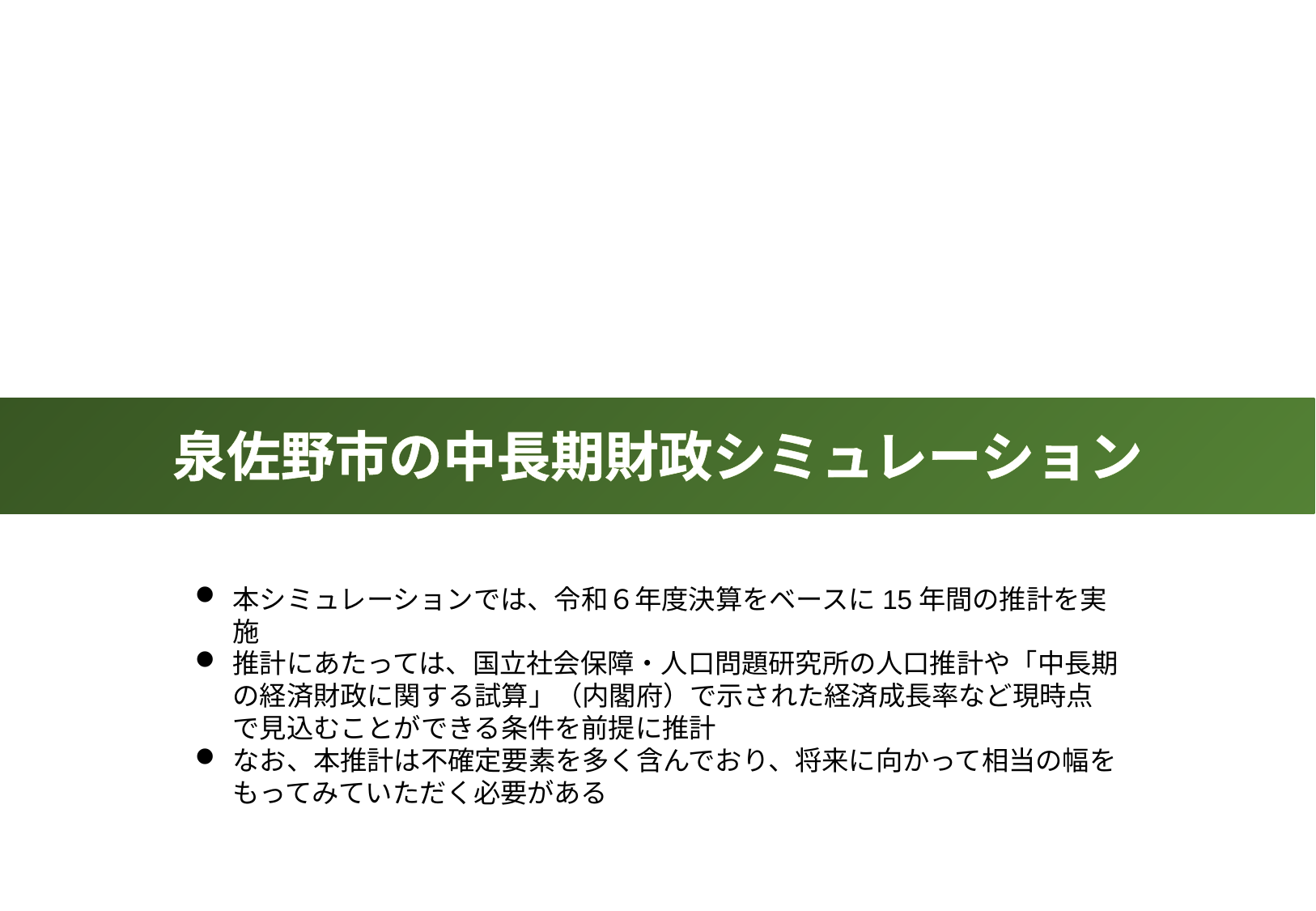

泉佐野市の中長期財政シミュレーション
本シミュレーションでは、令和６年度決算をベースに15年間の推計を実施
推計にあたっては、国立社会保障・人口問題研究所の人口推計や「中長期の経済財政に関する試算」（内閣府）で示された経済成長率など現時点で見込むことができる条件を前提に推計
なお、本推計は不確定要素を多く含んでおり、将来に向かって相当の幅をもってみていただく必要がある